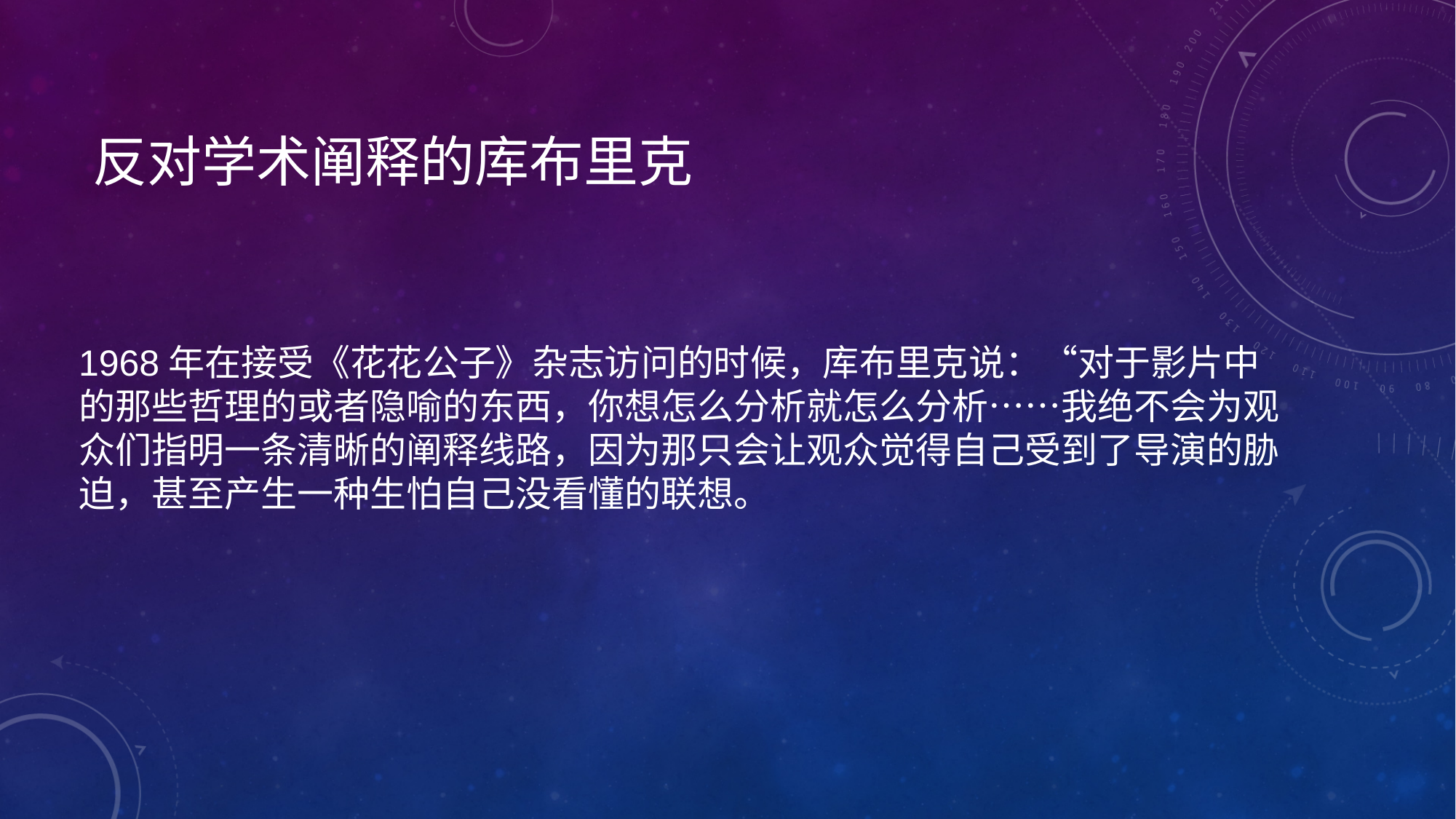

# 反对学术阐释的库布里克
1968年在接受《花花公子》杂志访问的时候，库布里克说：“对于影片中的那些哲理的或者隐喻的东西，你想怎么分析就怎么分析……我绝不会为观众们指明一条清晰的阐释线路，因为那只会让观众觉得自己受到了导演的胁迫，甚至产生一种生怕自己没看懂的联想。